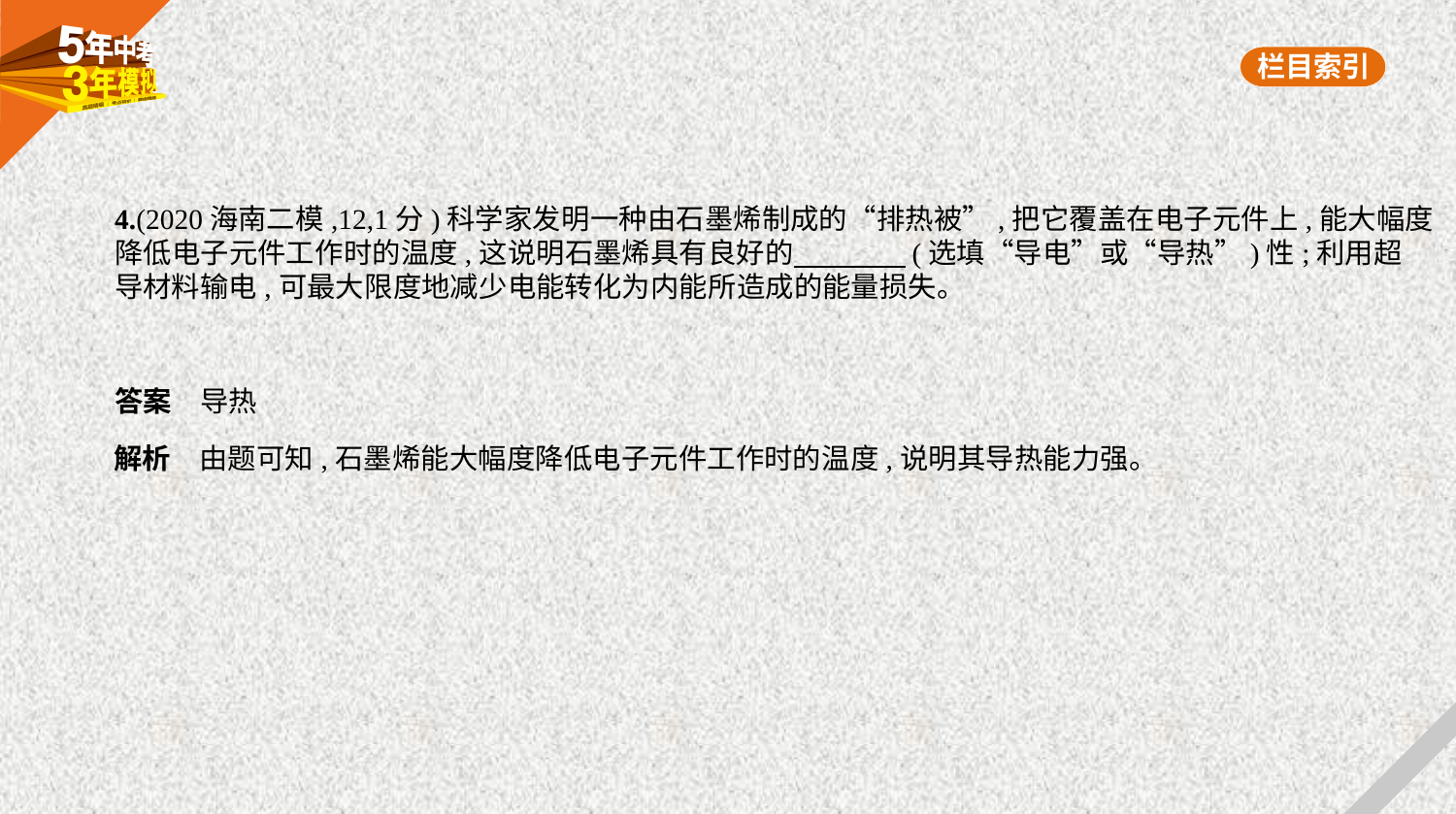

4.(2020海南二模,12,1分)科学家发明一种由石墨烯制成的“排热被”,把它覆盖在电子元件上,能大幅度
降低电子元件工作时的温度,这说明石墨烯具有良好的　　　    (选填“导电”或“导热”)性;利用超
导材料输电,可最大限度地减少电能转化为内能所造成的能量损失。
答案　导热
解析　由题可知,石墨烯能大幅度降低电子元件工作时的温度,说明其导热能力强。